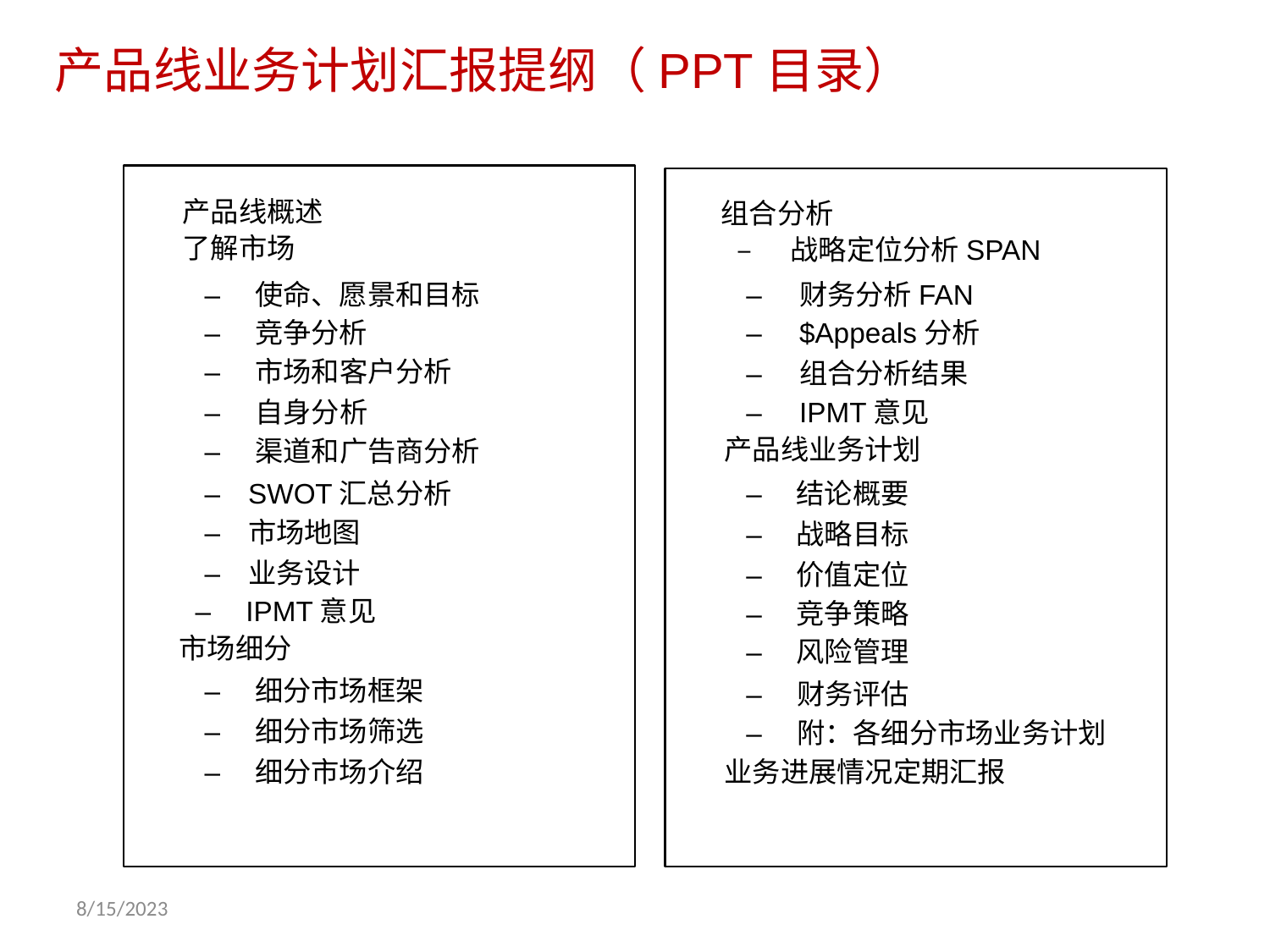

产品线业务计划汇报提纲（PPT目录）

产品线概述
了解市场
组合分析
	–     战略定位分析SPAN
–
–
–
–
使命、愿景和目标
竞争分析
市场和客户分析
自身分析
–
–
–
–
财务分析FAN
$Appeals分析
组合分析结果
IPMT意见
产品线业务计划
–
渠道和广告商分析
–
–
–
SWOT汇总分析
市场地图
业务设计
–
–
–
结论概要
战略目标
价值定位
	–     IPMT意见
市场细分
–
–
竞争策略
风险管理
–
–
细分市场框架
细分市场筛选
–
–
财务评估
附：各细分市场业务计划
–
细分市场介绍
业务进展情况定期汇报
8/15/2023